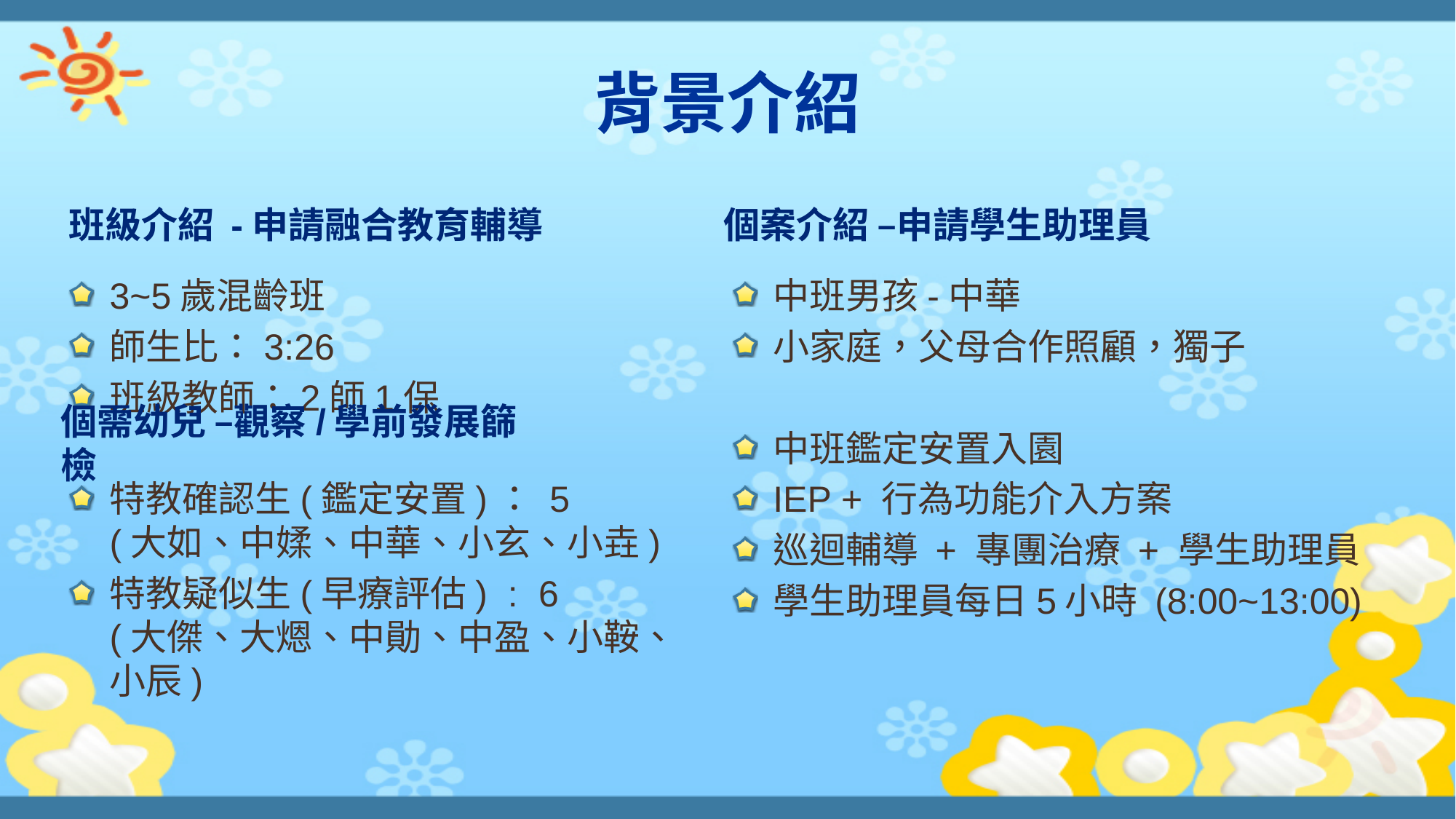

# 背景介紹
個案介紹 –申請學生助理員
班級介紹 -申請融合教育輔導
3~5歲混齡班
師生比：3:26
班級教師：2師1保

特教確認生(鑑定安置)： 5
(大如、中媃、中華、小玄、小垚)
特教疑似生(早療評估)  :  6
(大傑、大煾、中勛、中盈、小鞍、小辰)
中班男孩-中華
小家庭，父母合作照顧，獨子

中班鑑定安置入園
IEP + 行為功能介入方案
巡迴輔導 + 專團治療 + 學生助理員
學生助理員每日5小時 (8:00~13:00)
個需幼兒 –觀察/學前發展篩檢